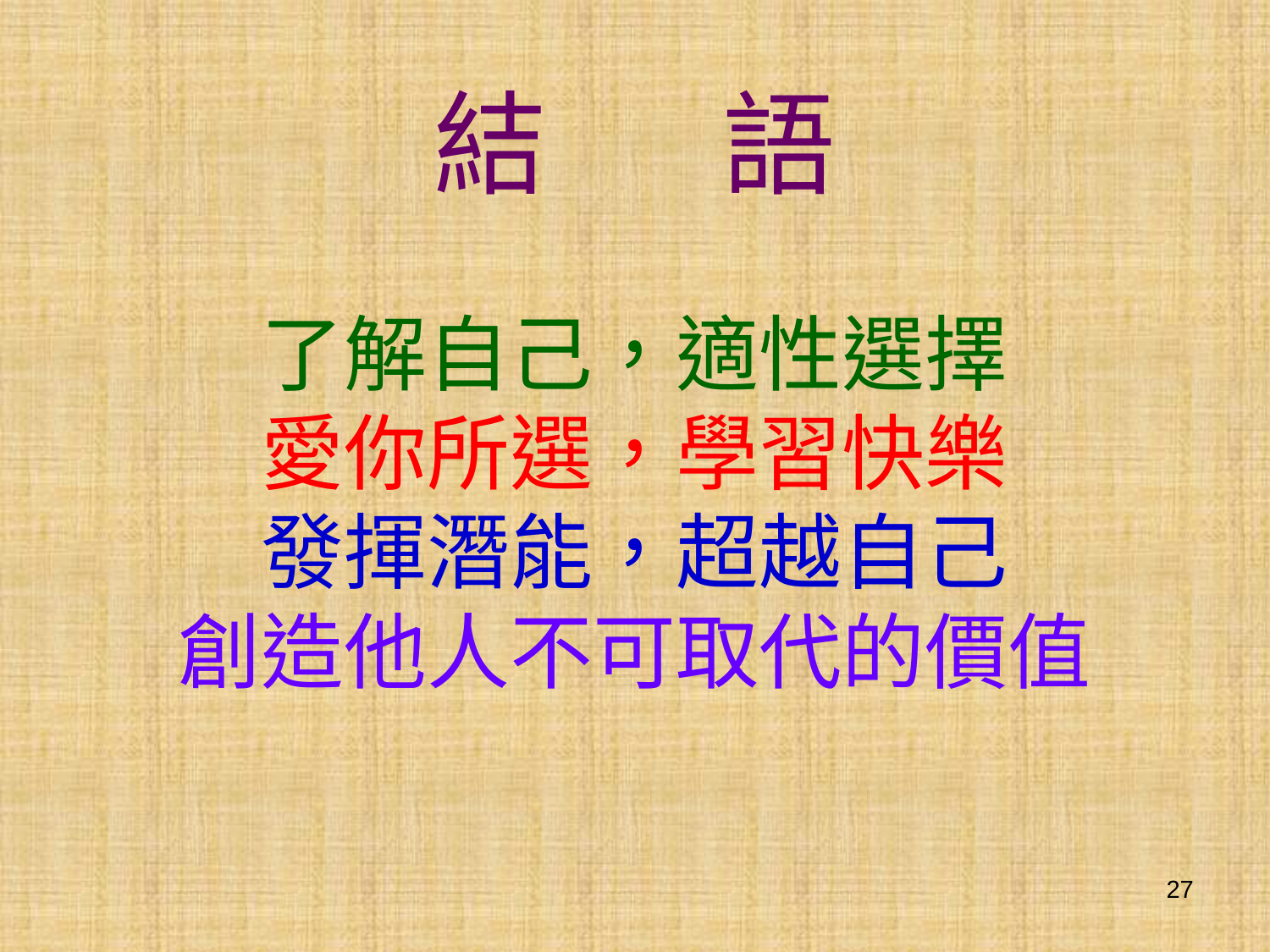

# 結       語 了解自己，適性選擇 愛你所選，學習快樂 發揮潛能，超越自己 創造他人不可取代的價值
27